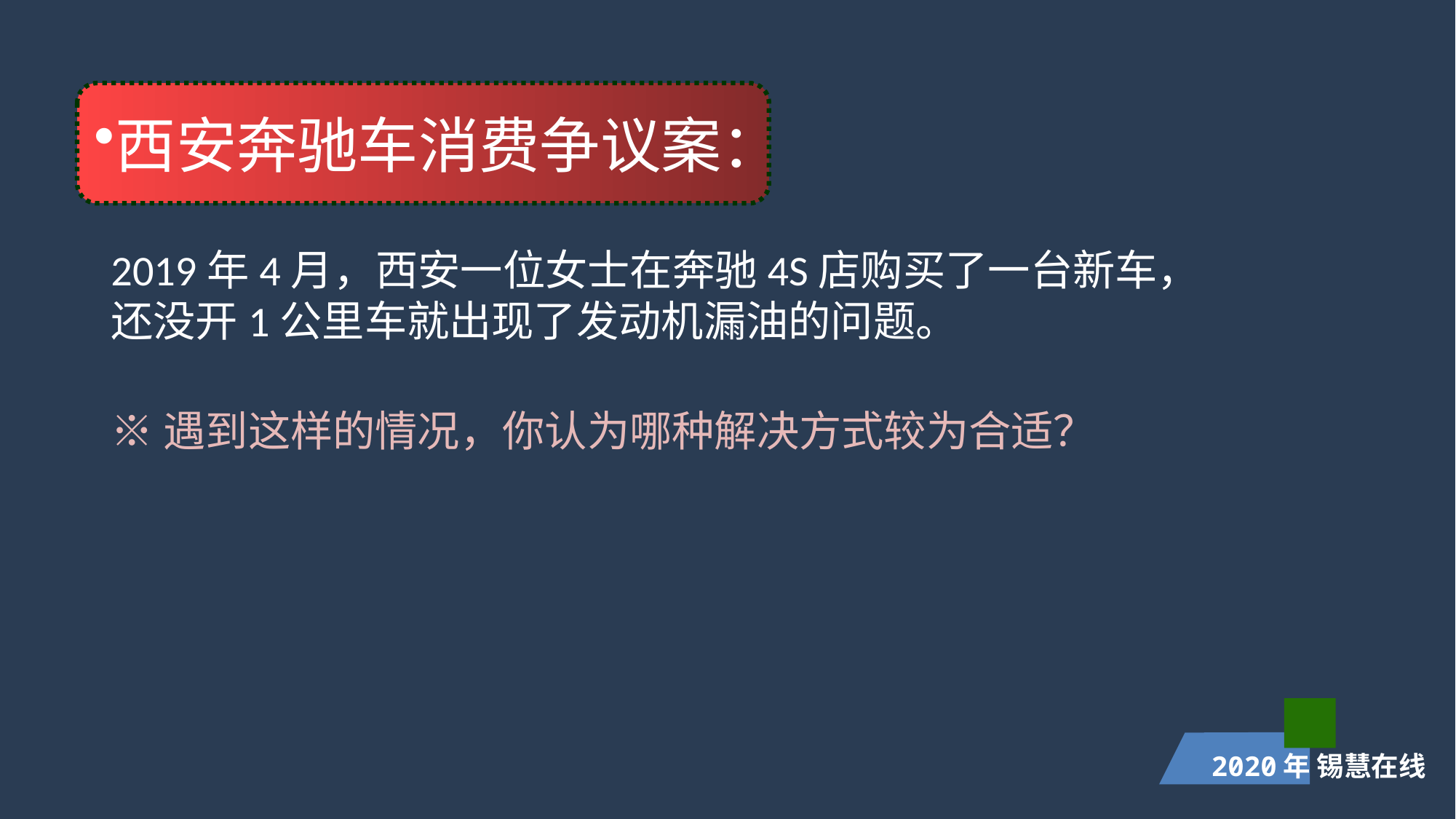

西安奔驰车消费争议案：
2019年4月，西安一位女士在奔驰4S店购买了一台新车，
还没开1公里车就出现了发动机漏油的问题。

※遇到这样的情况，你认为哪种解决方式较为合适？